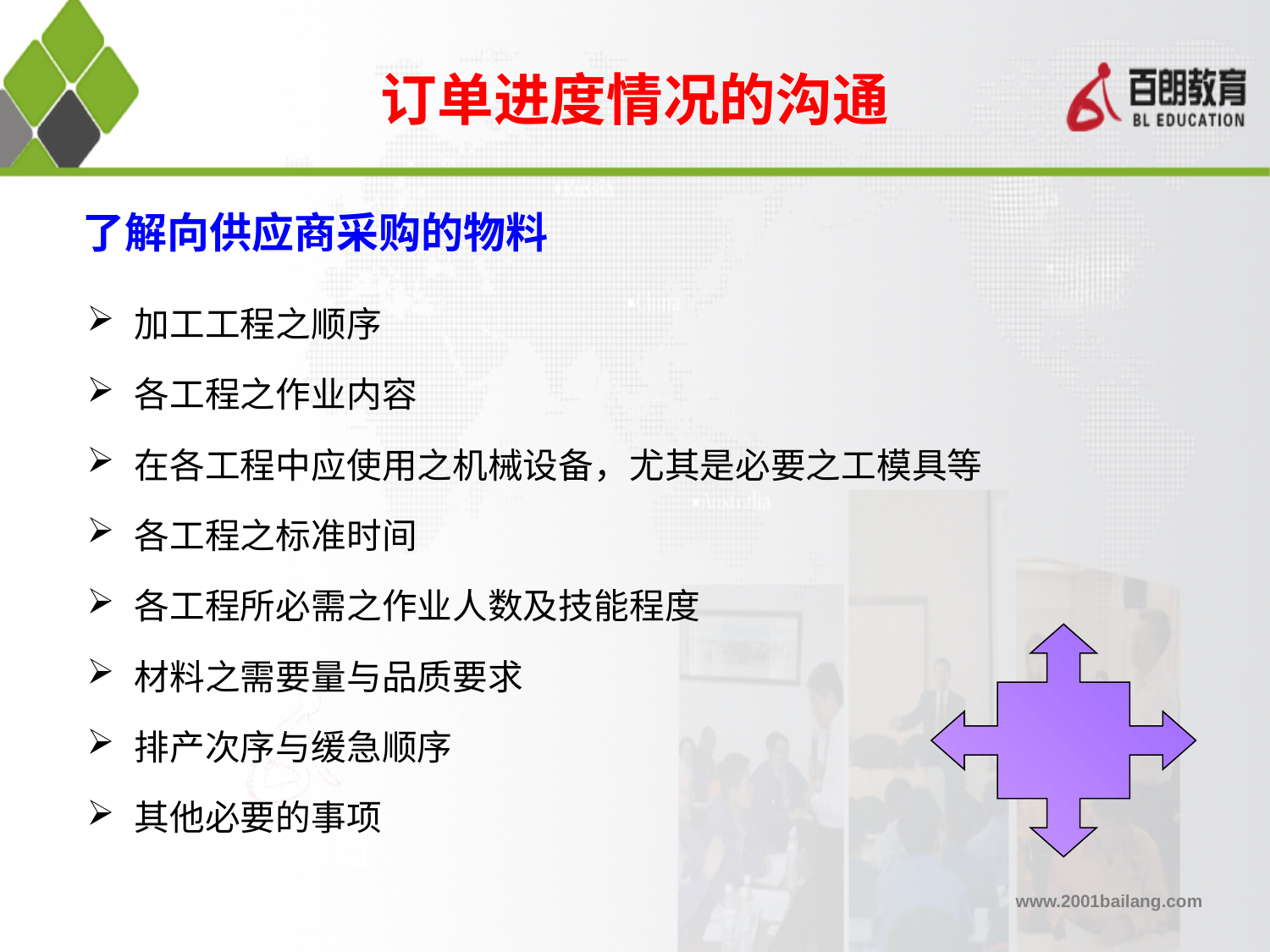

订单进度情况的沟通
# 了解向供应商采购的物料
加工工程之顺序
各工程之作业内容
在各工程中应使用之机械设备，尤其是必要之工模具等
各工程之标准时间
各工程所必需之作业人数及技能程度
材料之需要量与品质要求
排产次序与缓急顺序
其他必要的事项